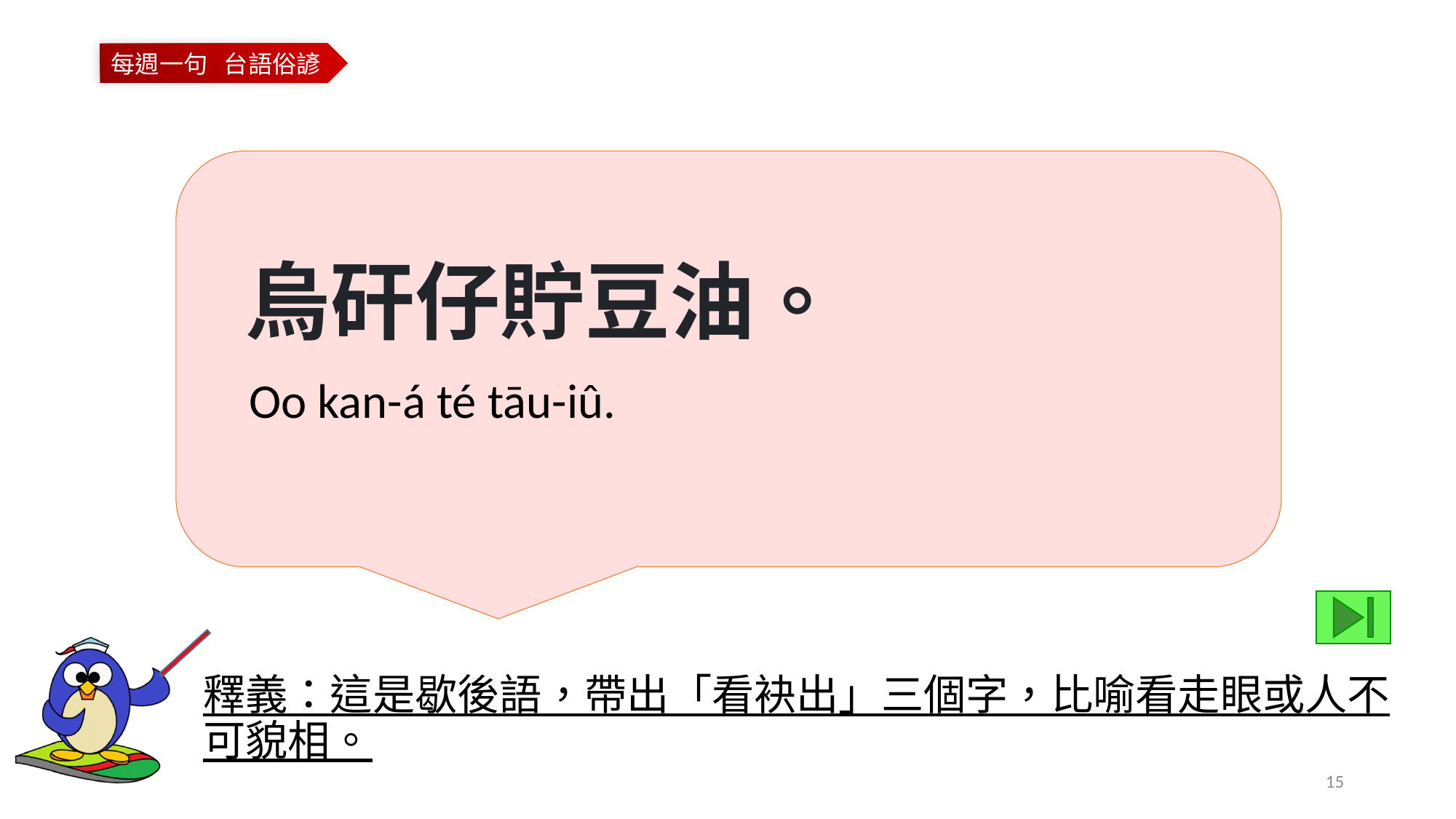

烏矸仔貯豆油。
Oo kan-á té tāu-iû.

釋義：這是歇後語，帶出「看袂出」三個字，比喻看走眼或人不可貌相。
15